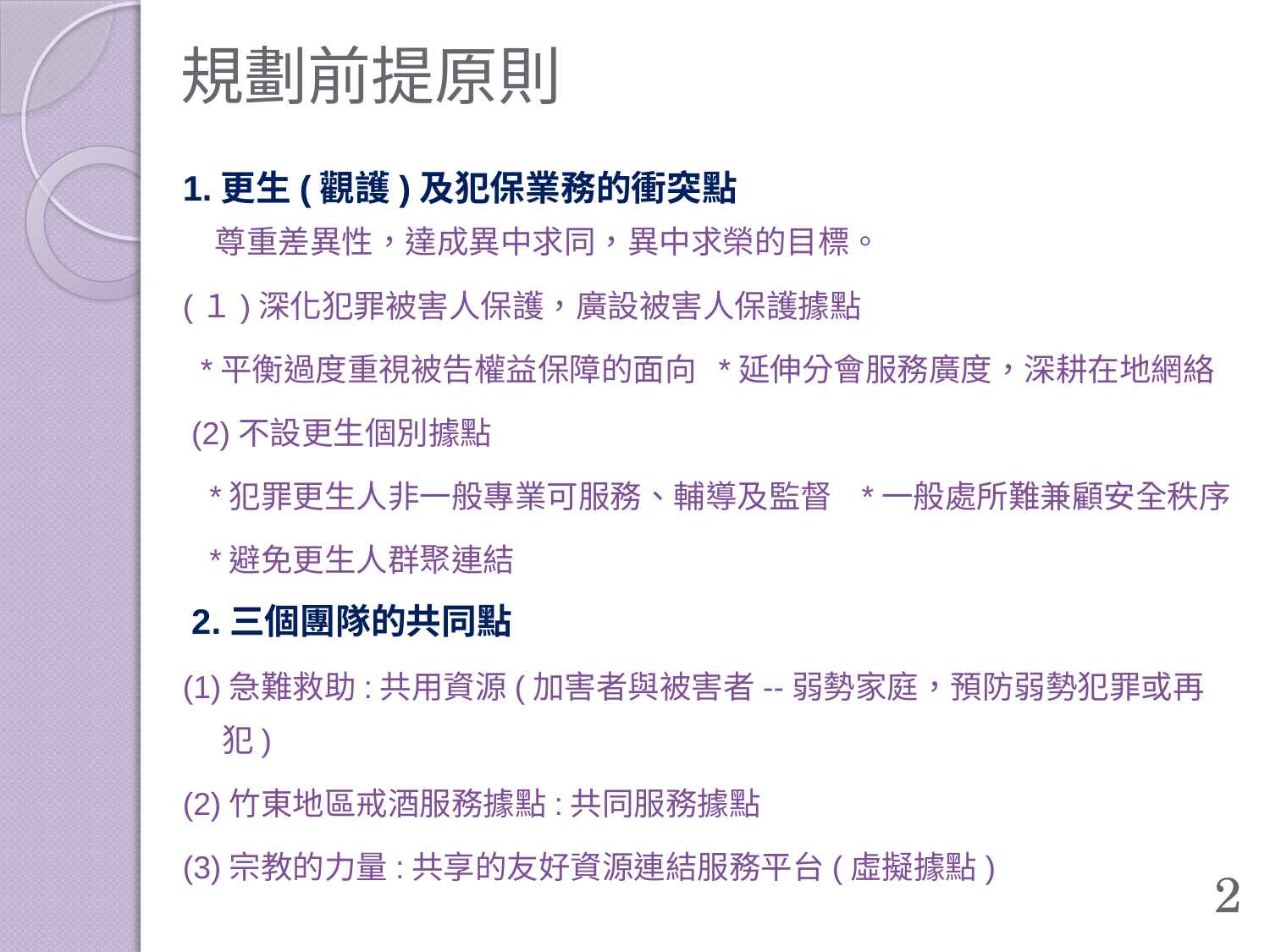

# 規劃前提原則
1.更生(觀護)及犯保業務的衝突點
   尊重差異性，達成異中求同，異中求榮的目標。
(１)深化犯罪被害人保護，廣設被害人保護據點
  *平衡過度重視被告權益保障的面向  *延伸分會服務廣度，深耕在地網絡
 (2)不設更生個別據點
   *犯罪更生人非一般專業可服務、輔導及監督   *一般處所難兼顧安全秩序
   *避免更生人群聚連結
 2.三個團隊的共同點
(1)急難救助:共用資源(加害者與被害者--弱勢家庭，預防弱勢犯罪或再犯)
(2)竹東地區戒酒服務據點:共同服務據點
(3)宗教的力量:共享的友好資源連結服務平台(虛擬據點)

2